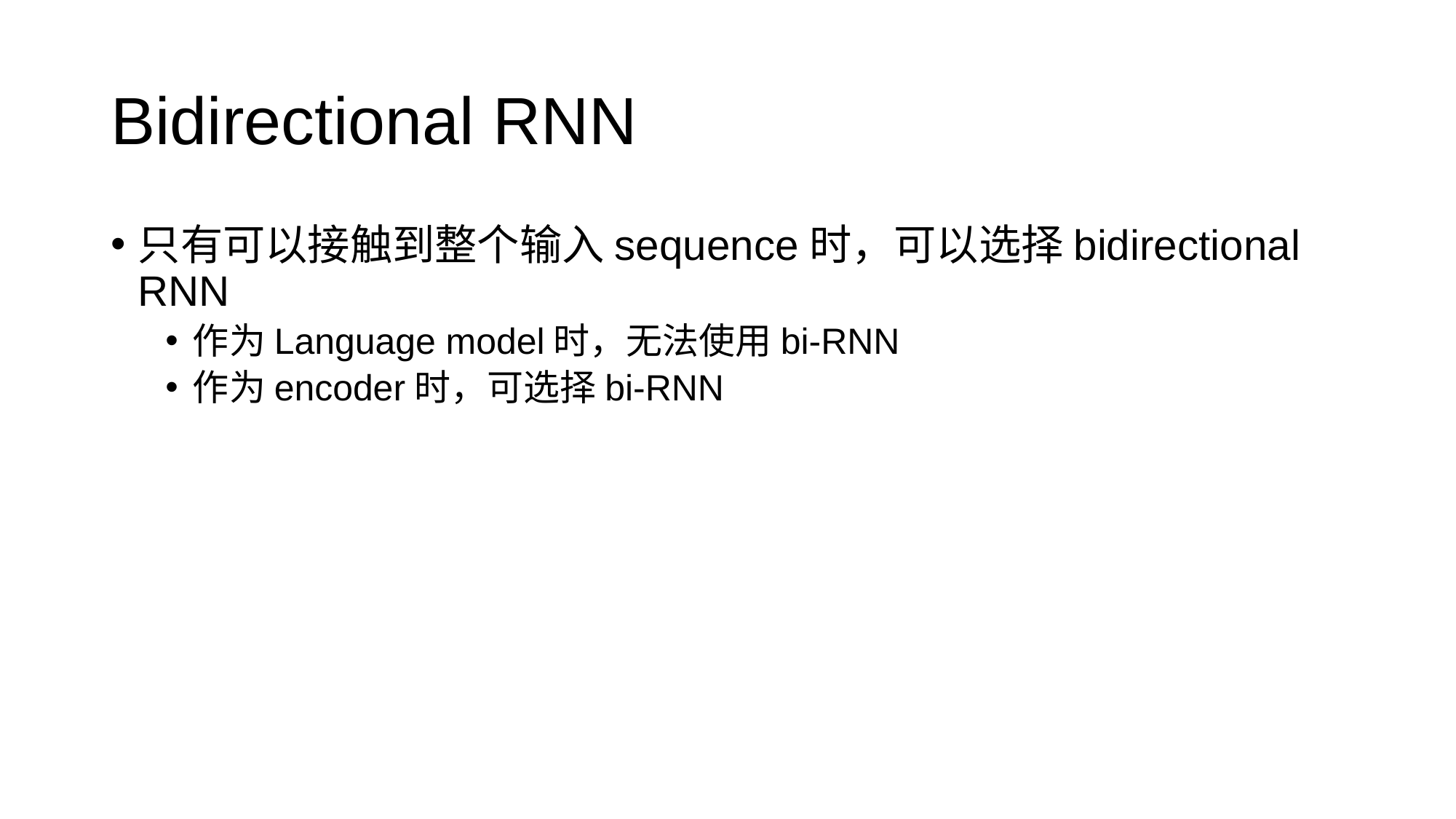

# Bidirectional RNN
只有可以接触到整个输入sequence时，可以选择bidirectional RNN
作为Language model时，无法使用bi-RNN
作为encoder时，可选择bi-RNN